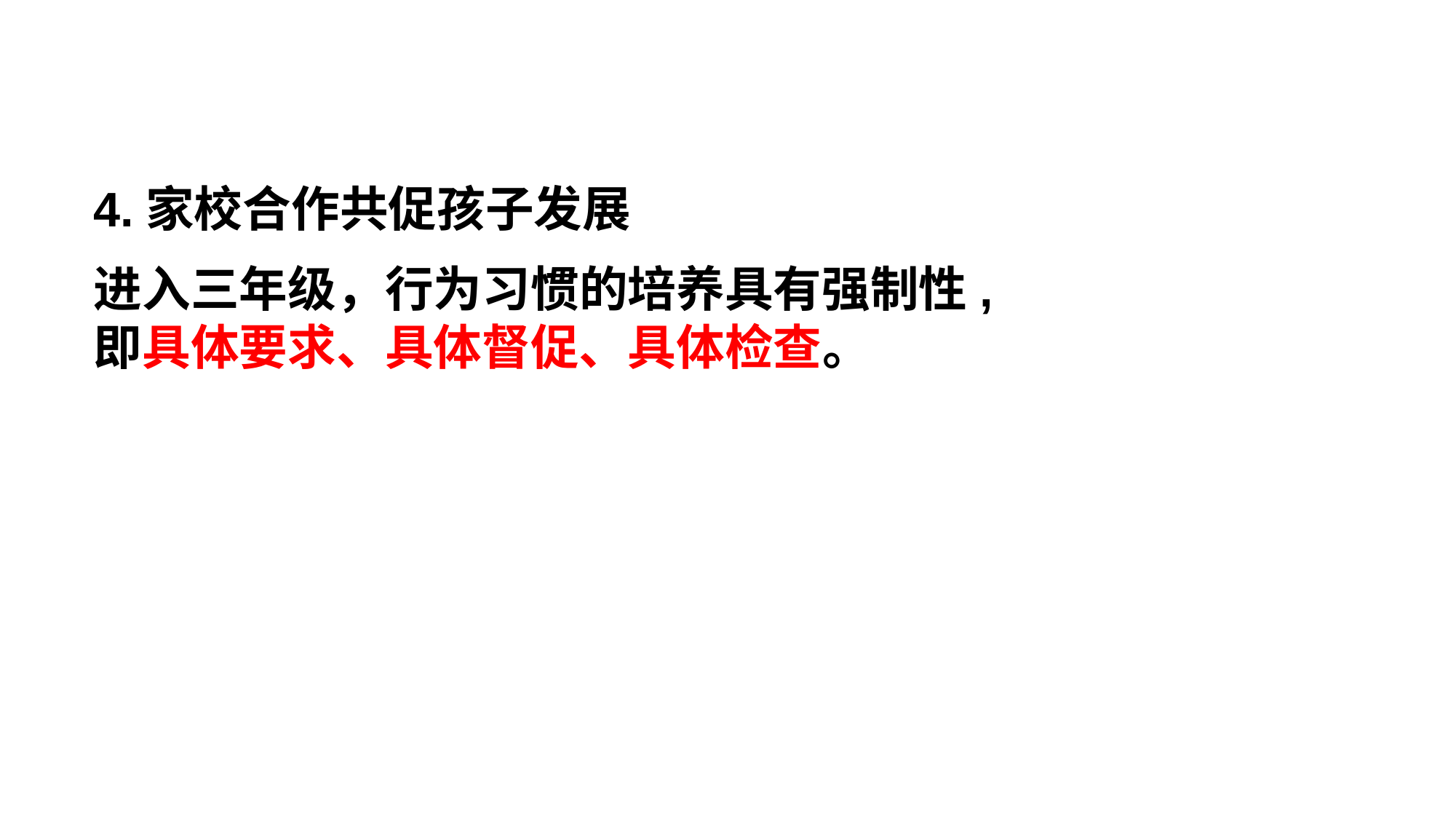

4.家校合作共促孩子发展
进入三年级，行为习惯的培养具有强制性,
即具体要求、具体督促、具体检查。